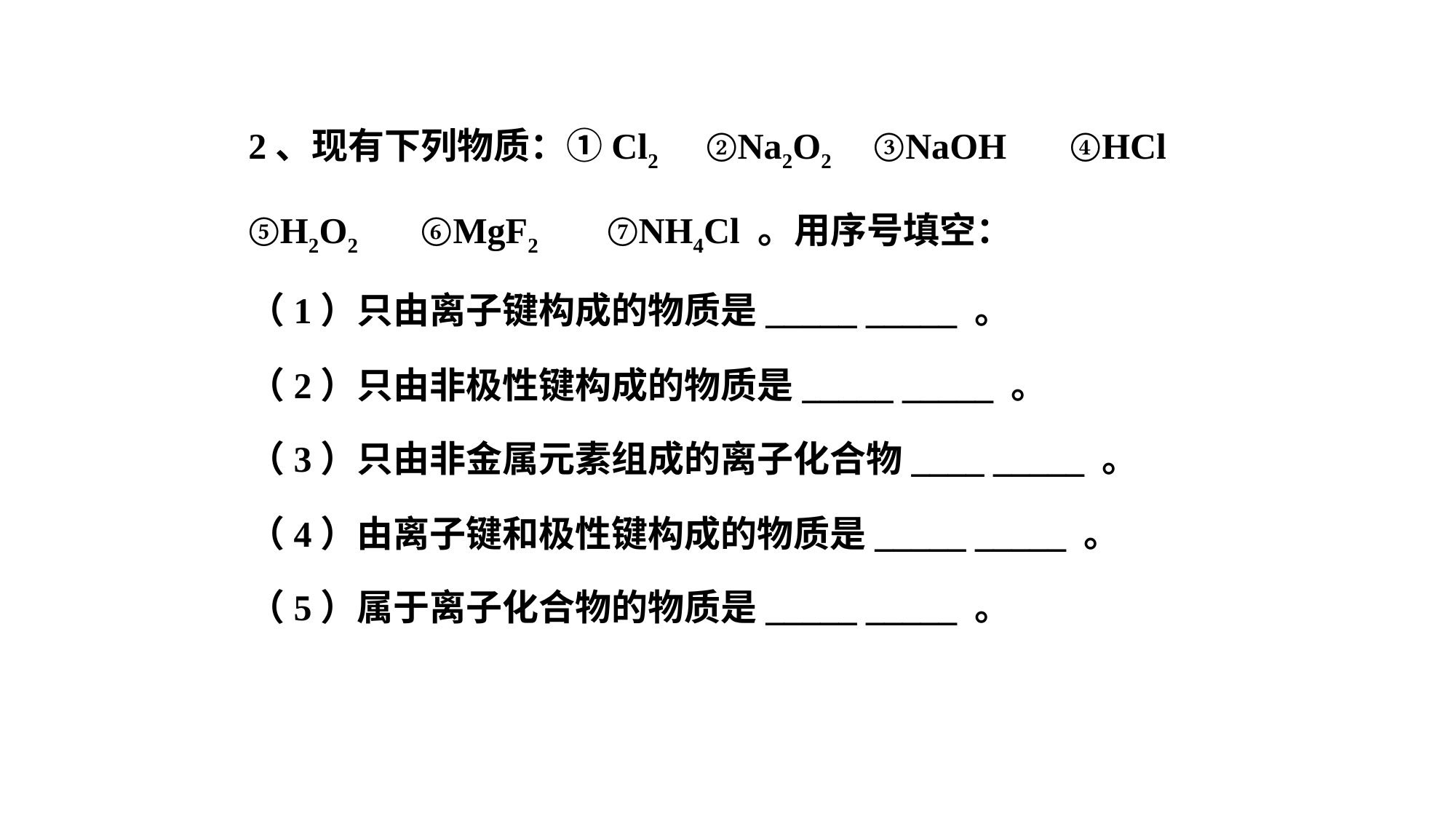

2、现有下列物质：①Cl2         ②Na2O2        ③NaOH       ④HCl  ⑤H2O2            ⑥MgF2             ⑦NH4Cl 。用序号填空：
（1）只由离子键构成的物质是_____ _____ 。
（2）只由非极性键构成的物质是_____ _____ 。
（3）只由非金属元素组成的离子化合物____ _____ 。
（4）由离子键和极性键构成的物质是_____ _____ 。
（5）属于离子化合物的物质是_____ _____ 。